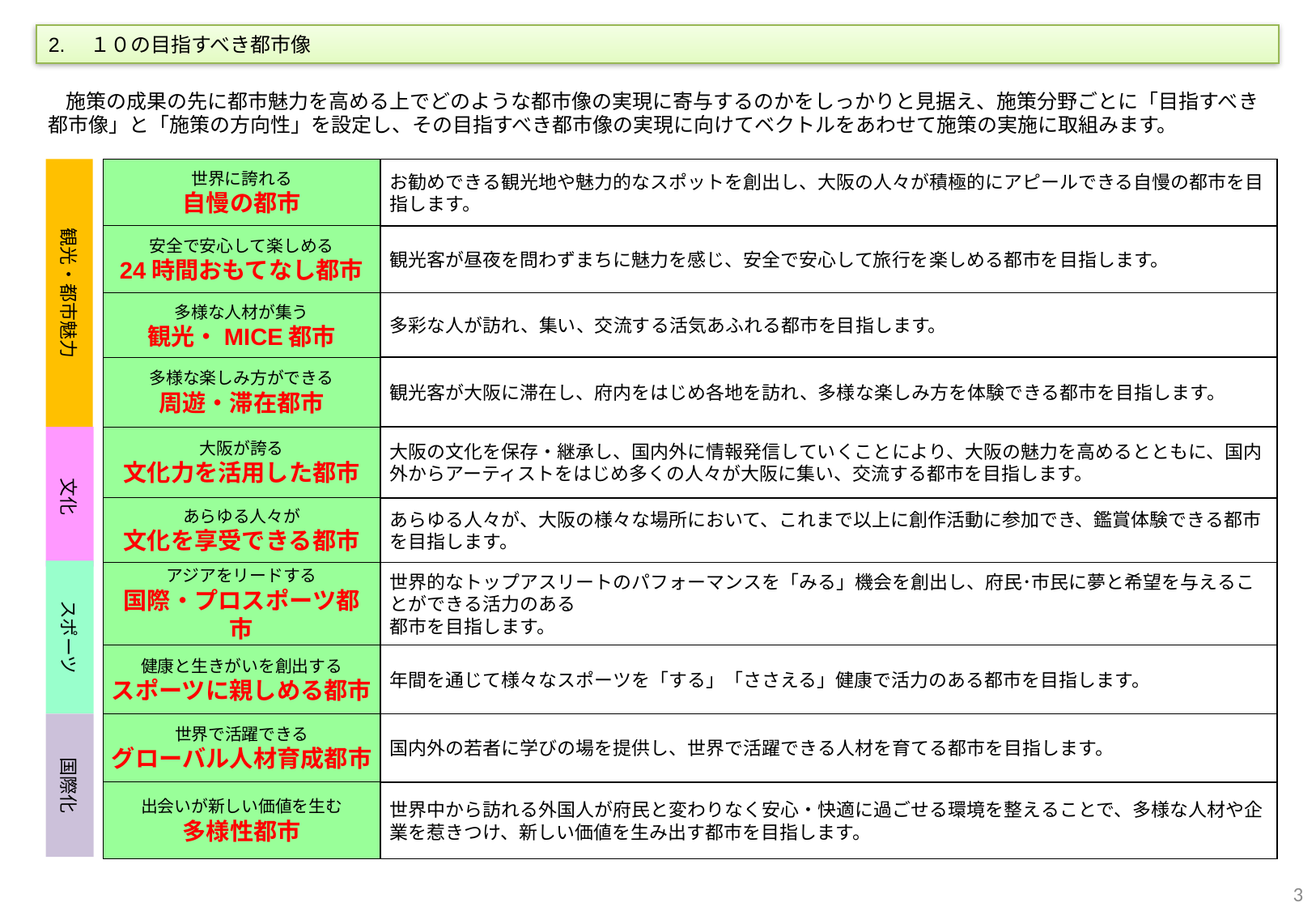

2.　１０の目指すべき都市像
   施策の成果の先に都市魅力を高める上でどのような都市像の実現に寄与するのかをしっかりと見据え、施策分野ごとに「目指すべき都市像」と「施策の方向性」を設定し、その目指すべき都市像の実現に向けてベクトルをあわせて施策の実施に取組みます。
観光・都市魅力
世界に誇れる
自慢の都市
お勧めできる観光地や魅力的なスポットを創出し、大阪の人々が積極的にアピールできる自慢の都市を目指します。
安全で安心して楽しめる
24時間おもてなし都市
観光客が昼夜を問わずまちに魅力を感じ、安全で安心して旅行を楽しめる都市を目指します。
多様な人材が集う
観光・MICE都市
多彩な人が訪れ、集い、交流する活気あふれる都市を目指します。
多様な楽しみ方ができる
周遊・滞在都市
観光客が大阪に滞在し、府内をはじめ各地を訪れ、多様な楽しみ方を体験できる都市を目指します。
文化
大阪が誇る
文化力を活用した都市
大阪の文化を保存・継承し、国内外に情報発信していくことにより、大阪の魅力を高めるとともに、国内外からアーティストをはじめ多くの人々が大阪に集い、交流する都市を目指します。
あらゆる人々が
文化を享受できる都市
あらゆる人々が、大阪の様々な場所において、これまで以上に創作活動に参加でき、鑑賞体験できる都市を目指します。
スポーツ
アジアをリードする
国際・プロスポーツ都市
世界的なトップアスリートのパフォーマンスを「みる」機会を創出し、府民･市民に夢と希望を与えることができる活力のある
都市を目指します。
健康と生きがいを創出する
スポーツに親しめる都市
年間を通じて様々なスポーツを「する」「ささえる」健康で活力のある都市を目指します。
国際化
世界で活躍できる
グローバル人材育成都市
国内外の若者に学びの場を提供し、世界で活躍できる人材を育てる都市を目指します。
出会いが新しい価値を生む
多様性都市
世界中から訪れる外国人が府民と変わりなく安心・快適に過ごせる環境を整えることで、多様な人材や企業を惹きつけ、新しい価値を生み出す都市を目指します。
3